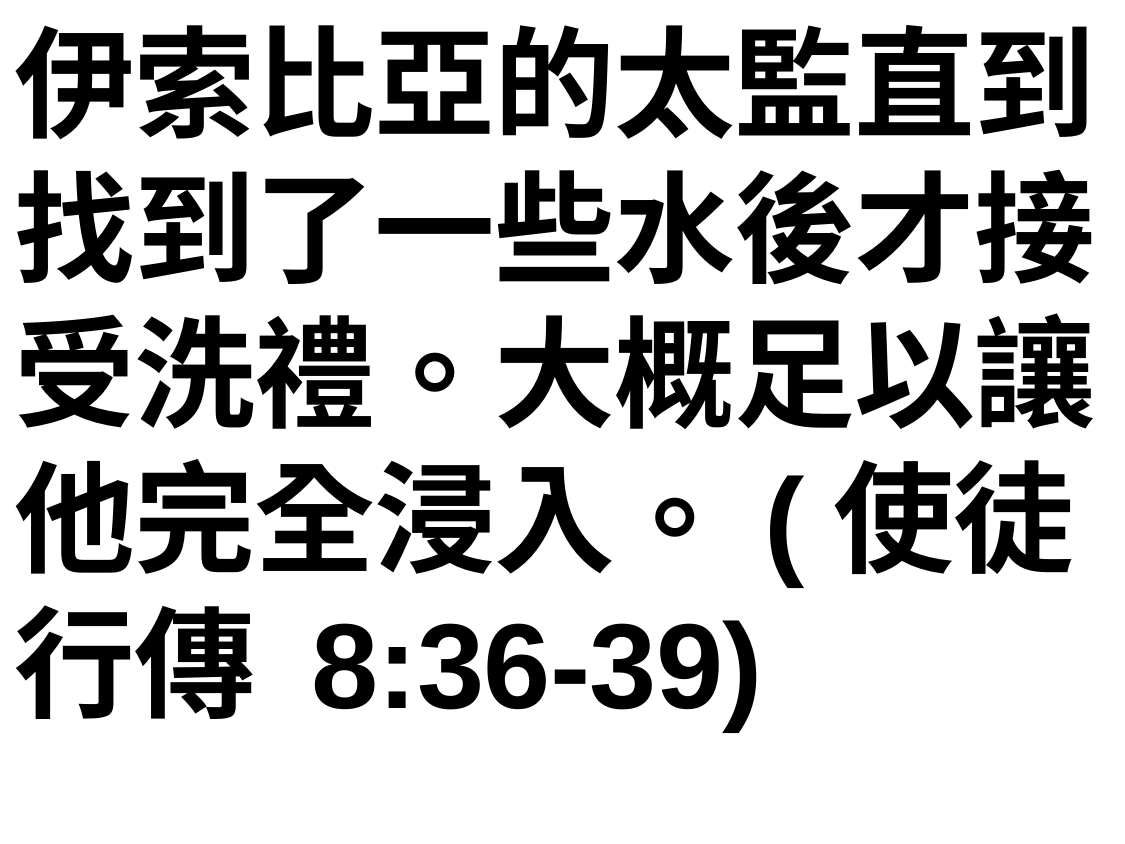

伊索比亞的太監直到找到了一些水後才接受洗禮。大概足以讓他完全浸入。(使徒行傳 8:36-39)